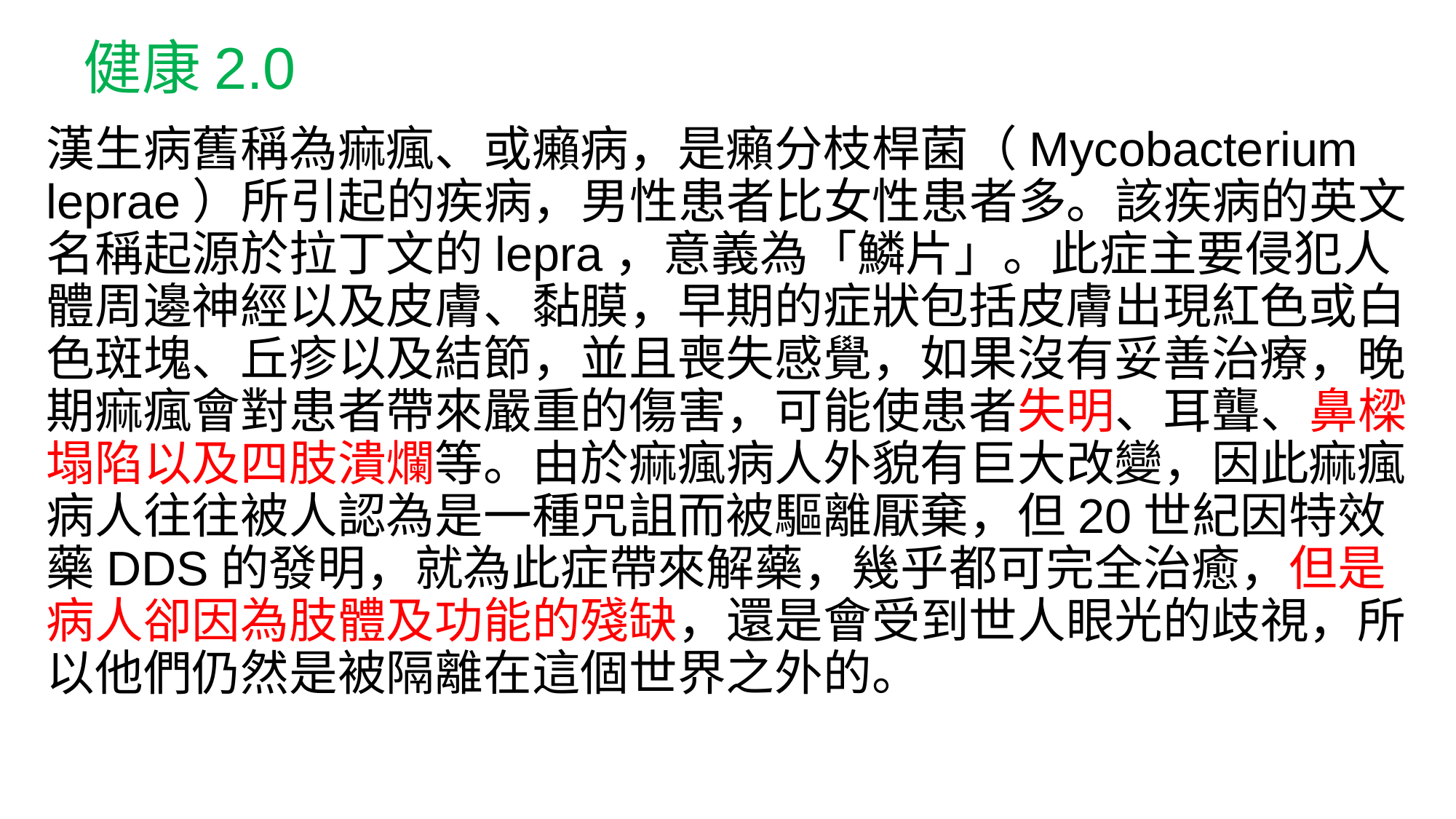

# 健康2.0
漢生病舊稱為痲瘋、或癩病，是癩分枝桿菌（Mycobacterium leprae）所引起的疾病，男性患者比女性患者多。該疾病的英文名稱起源於拉丁文的lepra，意義為「鱗片」。此症主要侵犯人體周邊神經以及皮膚、黏膜，早期的症狀包括皮膚出現紅色或白色斑塊、丘疹以及結節，並且喪失感覺，如果沒有妥善治療，晚期痲瘋會對患者帶來嚴重的傷害，可能使患者失明、耳聾、鼻樑塌陷以及四肢潰爛等。由於痲瘋病人外貌有巨大改變，因此痲瘋病人往往被人認為是一種咒詛而被驅離厭棄，但20世紀因特效藥DDS的發明，就為此症帶來解藥，幾乎都可完全治癒，但是病人卻因為肢體及功能的殘缺，還是會受到世人眼光的歧視，所以他們仍然是被隔離在這個世界之外的。